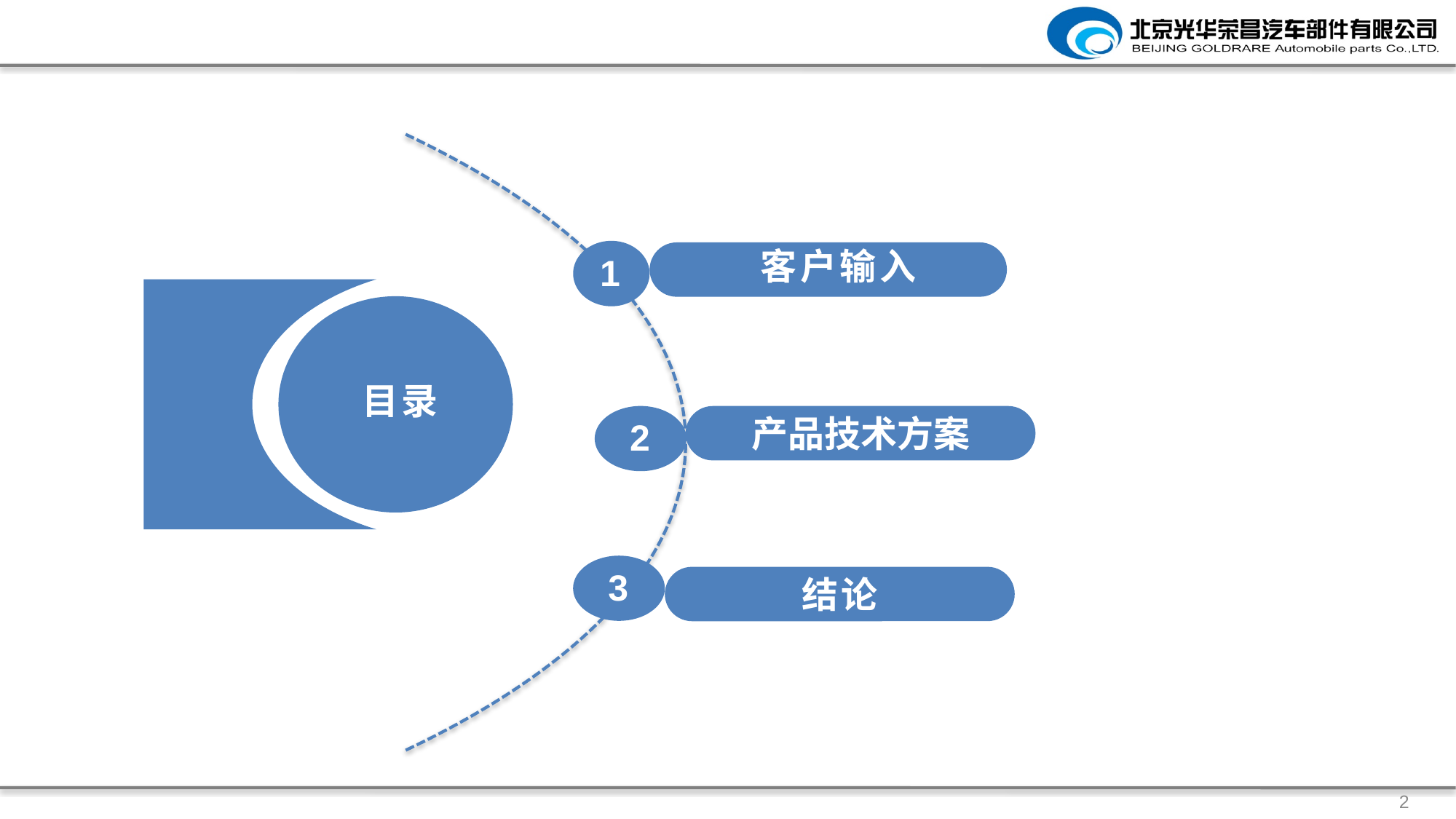

1
客户输入

目录

2

产品技术方案

3

结论